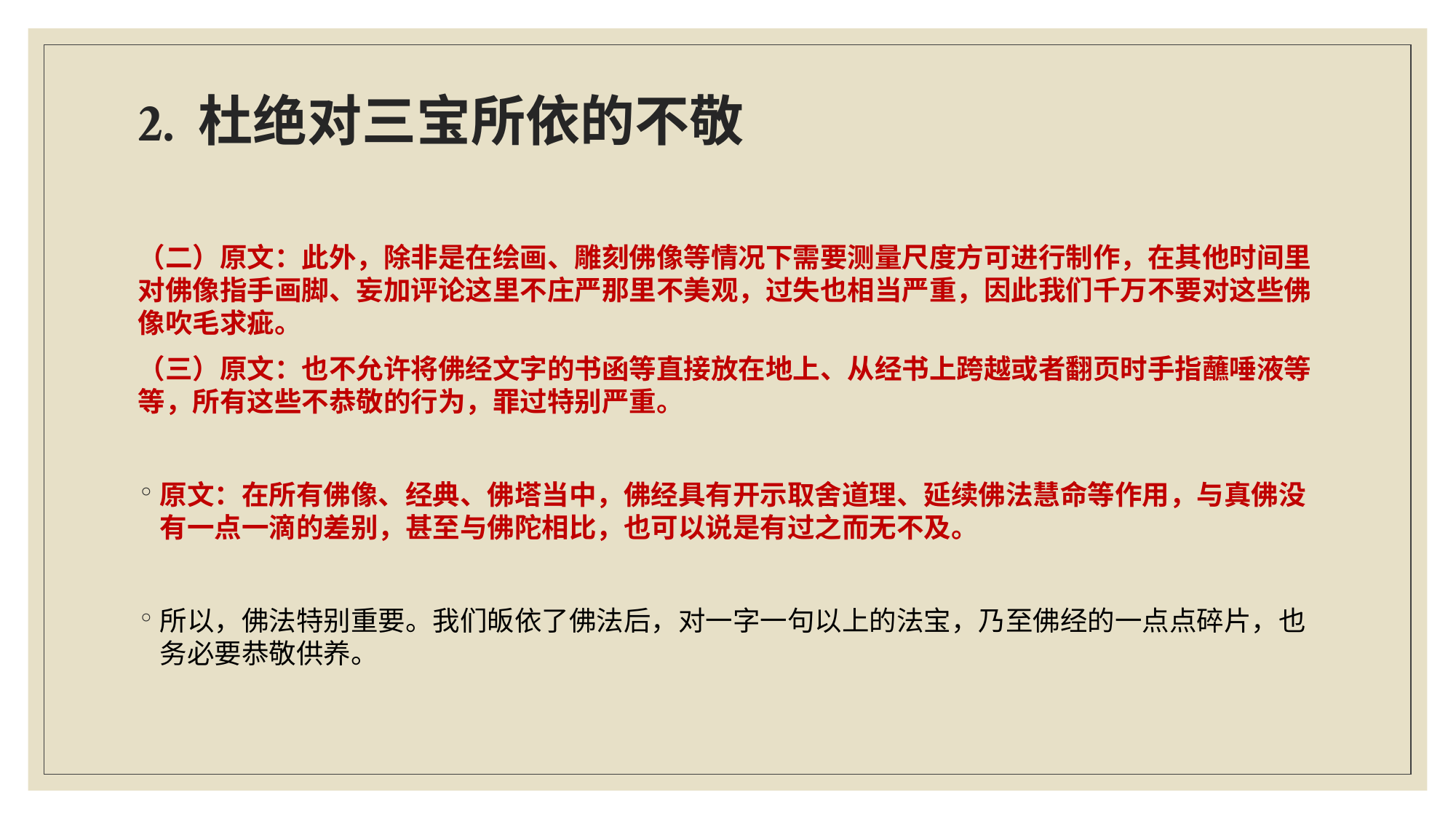

# 2. 杜绝对三宝所依的不敬

（二）原文：此外，除非是在绘画、雕刻佛像等情况下需要测量尺度方可进行制作，在其他时间里对佛像指手画脚、妄加评论这里不庄严那里不美观，过失也相当严重，因此我们千万不要对这些佛像吹毛求疵。
（三）原文：也不允许将佛经文字的书函等直接放在地上、从经书上跨越或者翻页时手指蘸唾液等等，所有这些不恭敬的行为，罪过特别严重。

原文：在所有佛像、经典、佛塔当中，佛经具有开示取舍道理、延续佛法慧命等作用，与真佛没有一点一滴的差别，甚至与佛陀相比，也可以说是有过之而无不及。

所以，佛法特别重要。我们皈依了佛法后，对一字一句以上的法宝，乃至佛经的一点点碎片，也务必要恭敬供养。